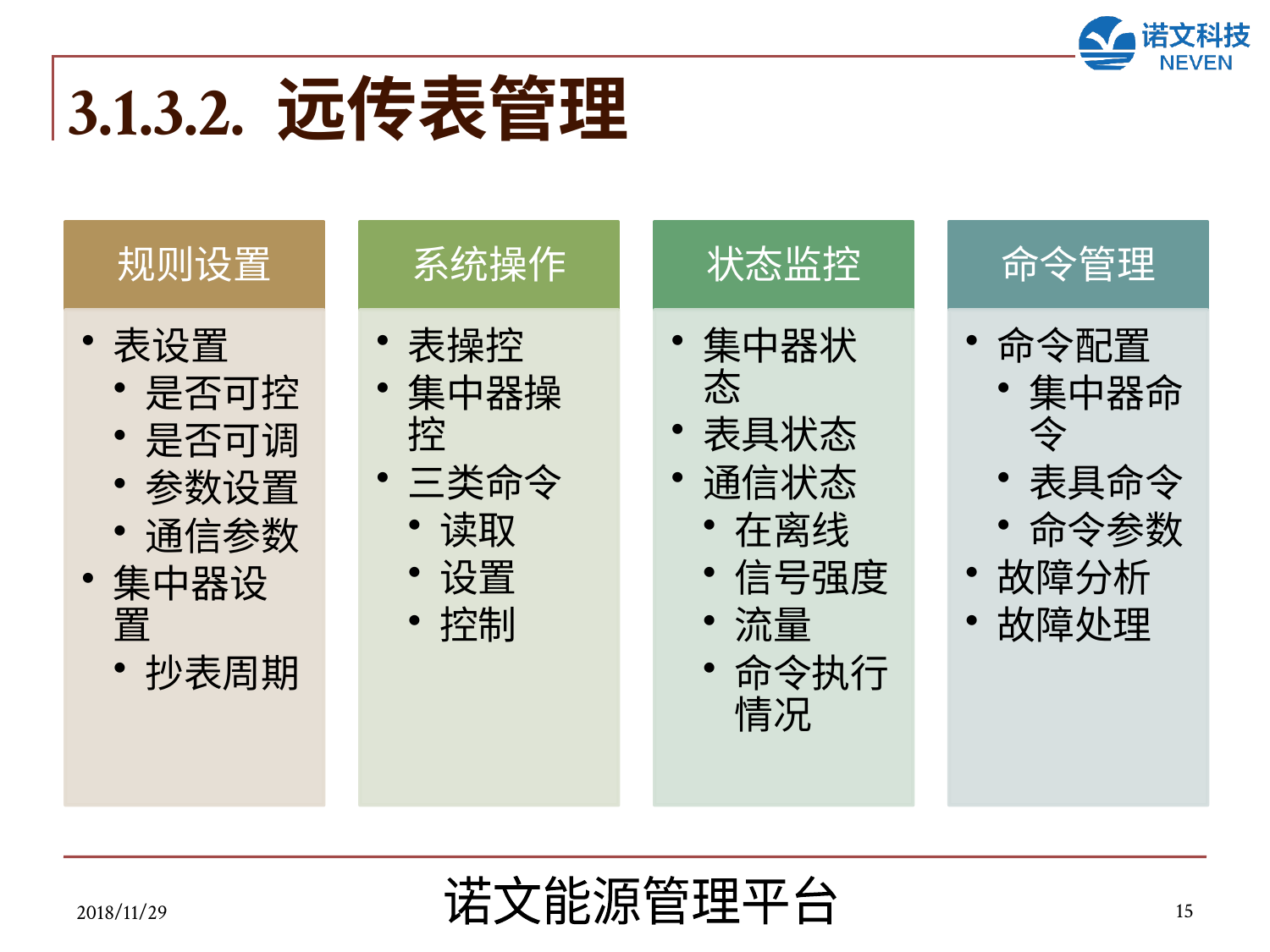

# 3.1.3.2. 远传表管理
规则设置
表设置
是否可控
是否可调
参数设置
通信参数
集中器设置
抄表周期
系统操作
表操控
集中器操控
三类命令
读取
设置
控制
状态监控
集中器状态
表具状态
通信状态
在离线
信号强度
流量
命令执行情况
命令管理
命令配置
集中器命令
表具命令
命令参数
故障分析
故障处理
2018/11/29
15